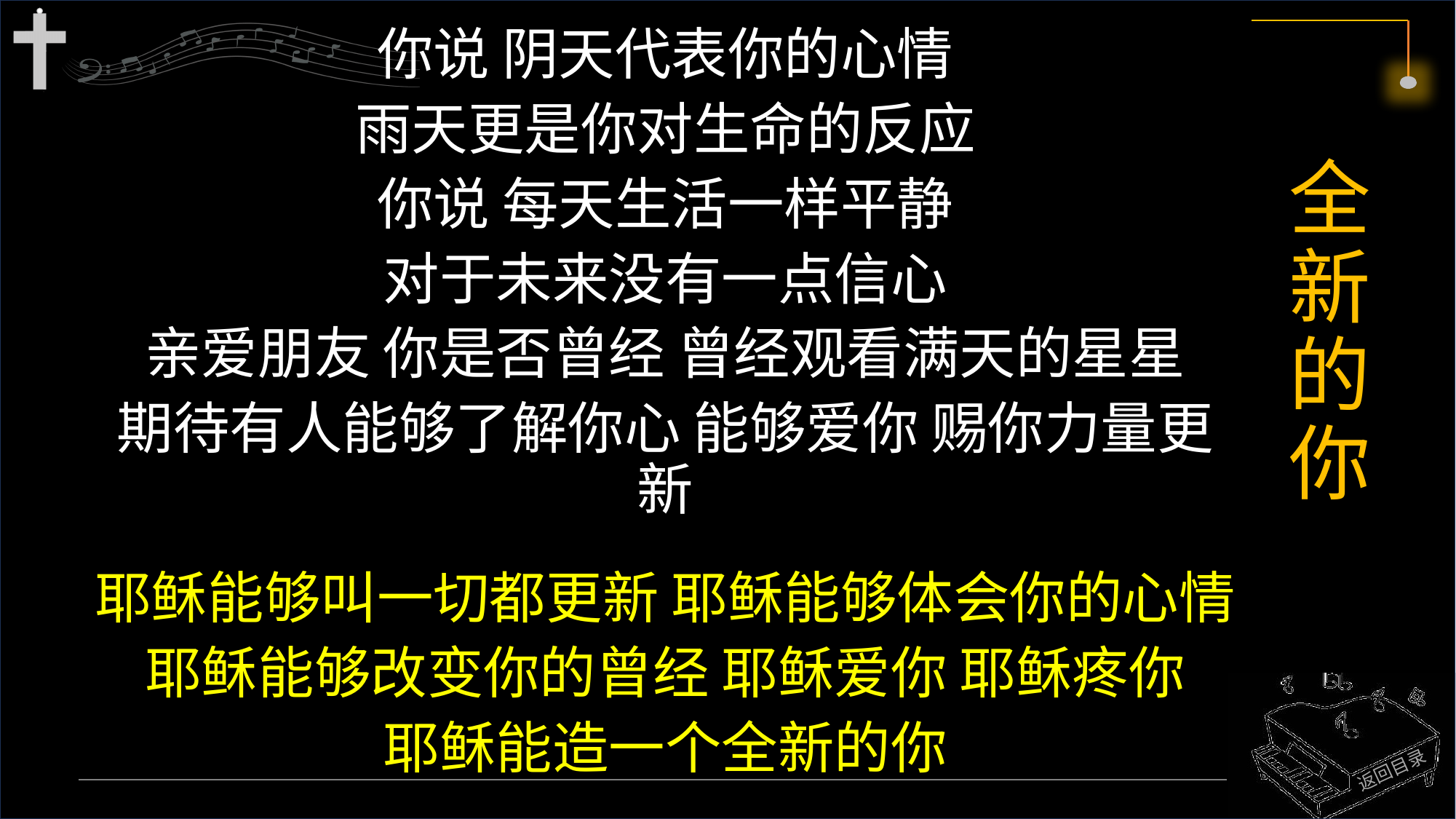

你说 阴天代表你的心情
雨天更是你对生命的反应
你说 每天生活一样平静
对于未来没有一点信心
亲爱朋友 你是否曾经 曾经观看满天的星星
期待有人能够了解你心 能够爱你 赐你力量更新

耶稣能够叫一切都更新 耶稣能够体会你的心情
耶稣能够改变你的曾经 耶稣爱你 耶稣疼你
耶稣能造一个全新的你

# 全新的你